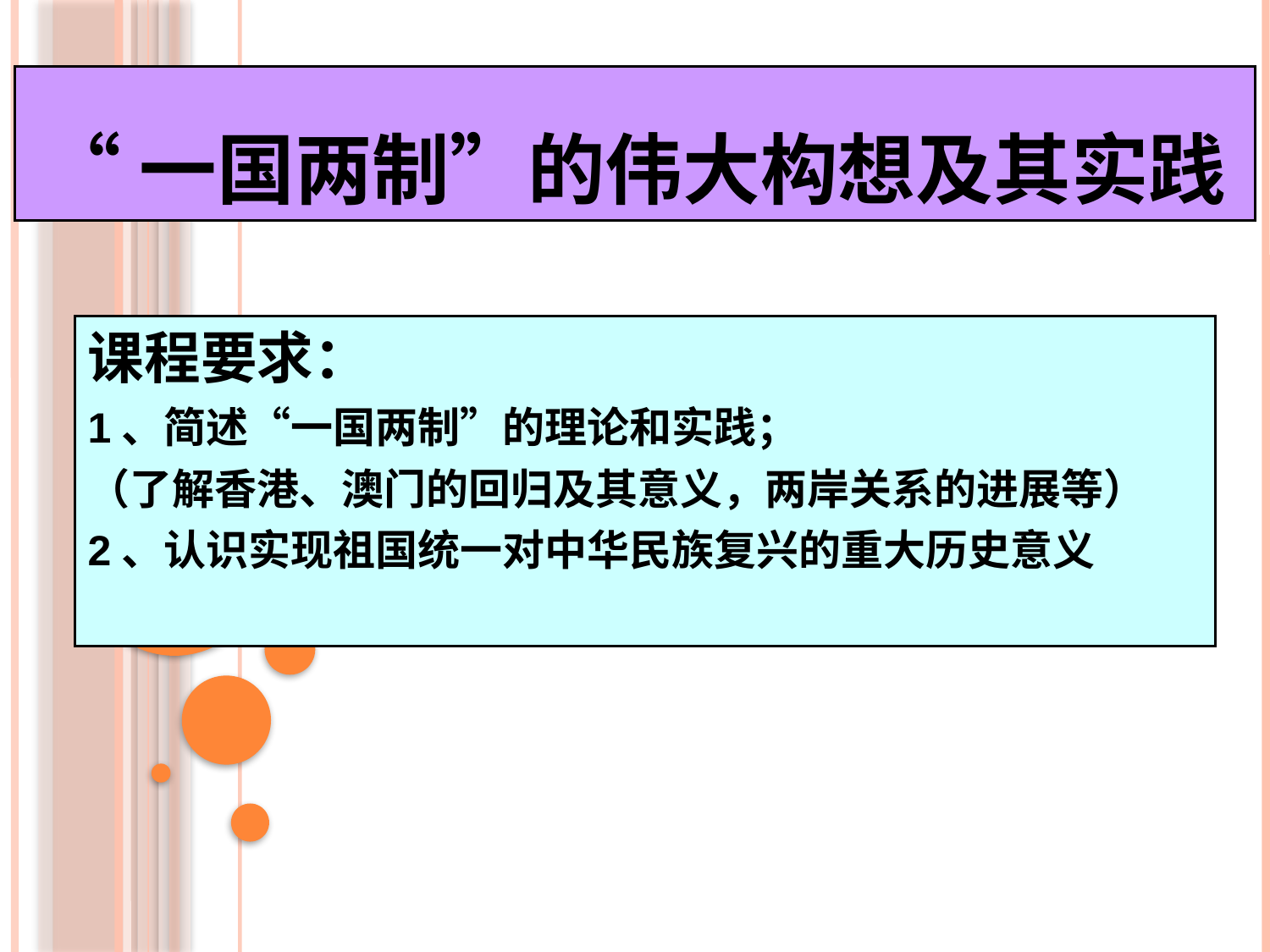

# “一国两制”的伟大构想及其实践
课程要求：
1、简述“一国两制”的理论和实践；
（了解香港、澳门的回归及其意义，两岸关系的进展等）
2、认识实现祖国统一对中华民族复兴的重大历史意义